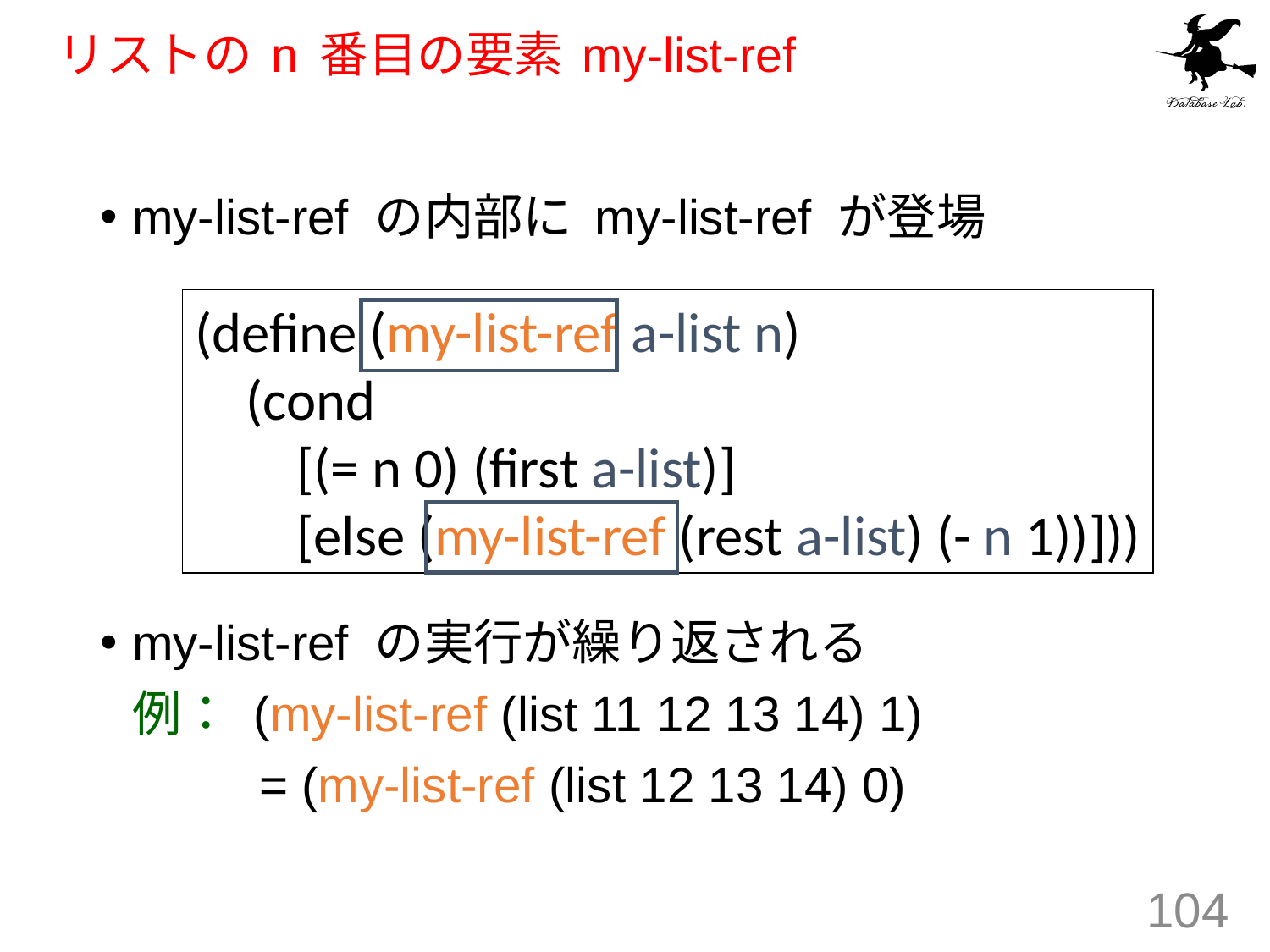

# リストの n 番目の要素 my-list-ref
my-list-ref の内部に my-list-ref が登場

my-list-ref の実行が繰り返される
	例： (my-list-ref (list 11 12 13 14) 1)
		= (my-list-ref (list 12 13 14) 0)
(define (my-list-ref a-list n)
    (cond
        [(= n 0) (first a-list)]
        [else (my-list-ref (rest a-list) (- n 1))]))

104